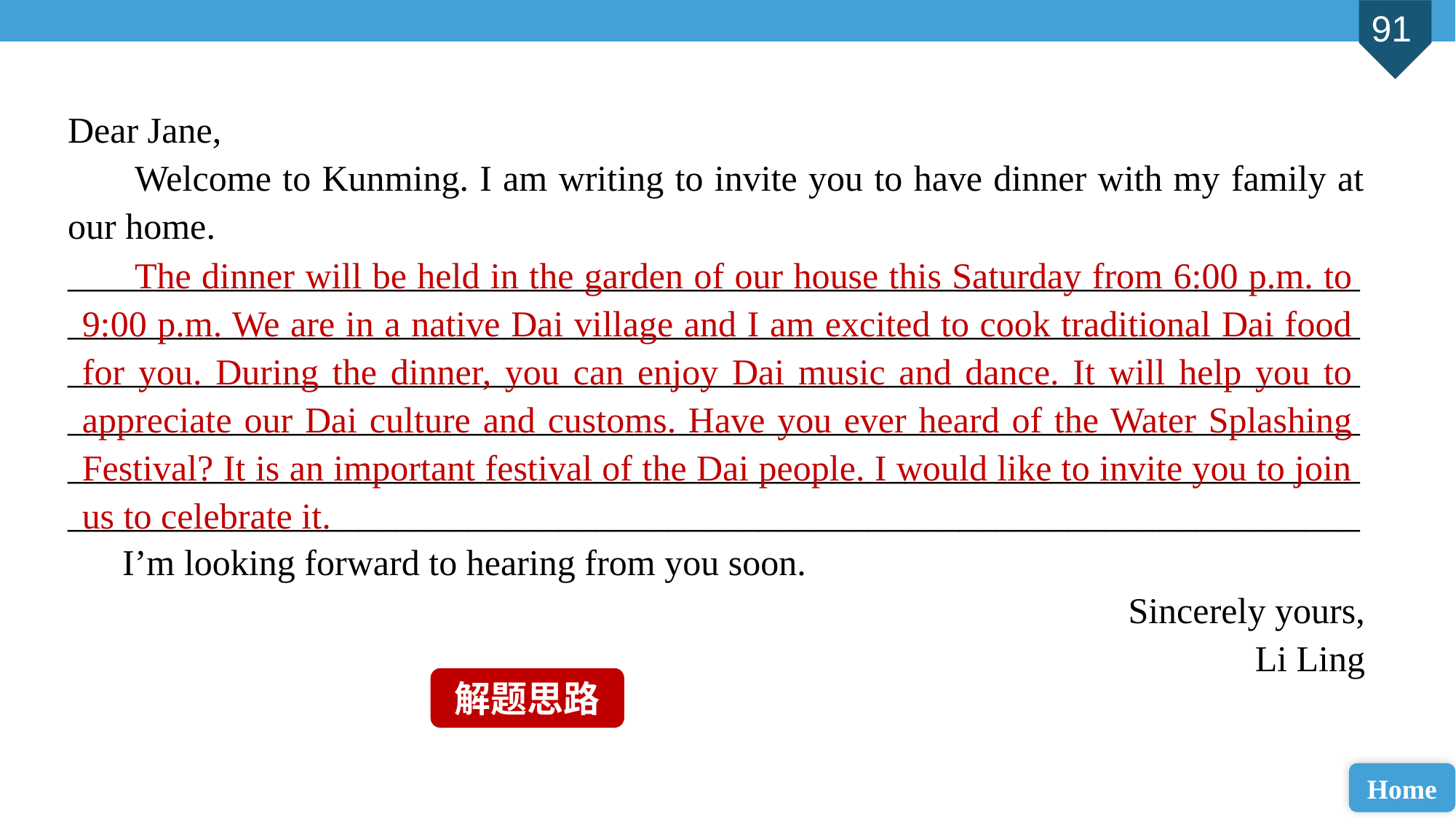

Dear Jane,
      Welcome to Kunming. I am writing to invite you to have dinner with my family at our home.
______________________________________________________________________________________________________________________________________________
______________________________________________________________________________________________________________________________________________
______________________________________________________________________________________________________________________________________________
      I’m looking forward to hearing from you soon.
 Sincerely yours,
 Li Ling
     The dinner will be held in the garden of our house this Saturday from 6:00 p.m. to 9:00 p.m. We are in a native Dai village and I am excited to cook traditional Dai food for you. During the dinner, you can enjoy Dai music and dance. It will help you to appreciate our Dai culture and customs. Have you ever heard of the Water Splashing Festival? It is an important festival of the Dai people. I would like to invite you to join us to celebrate it.
解题思路